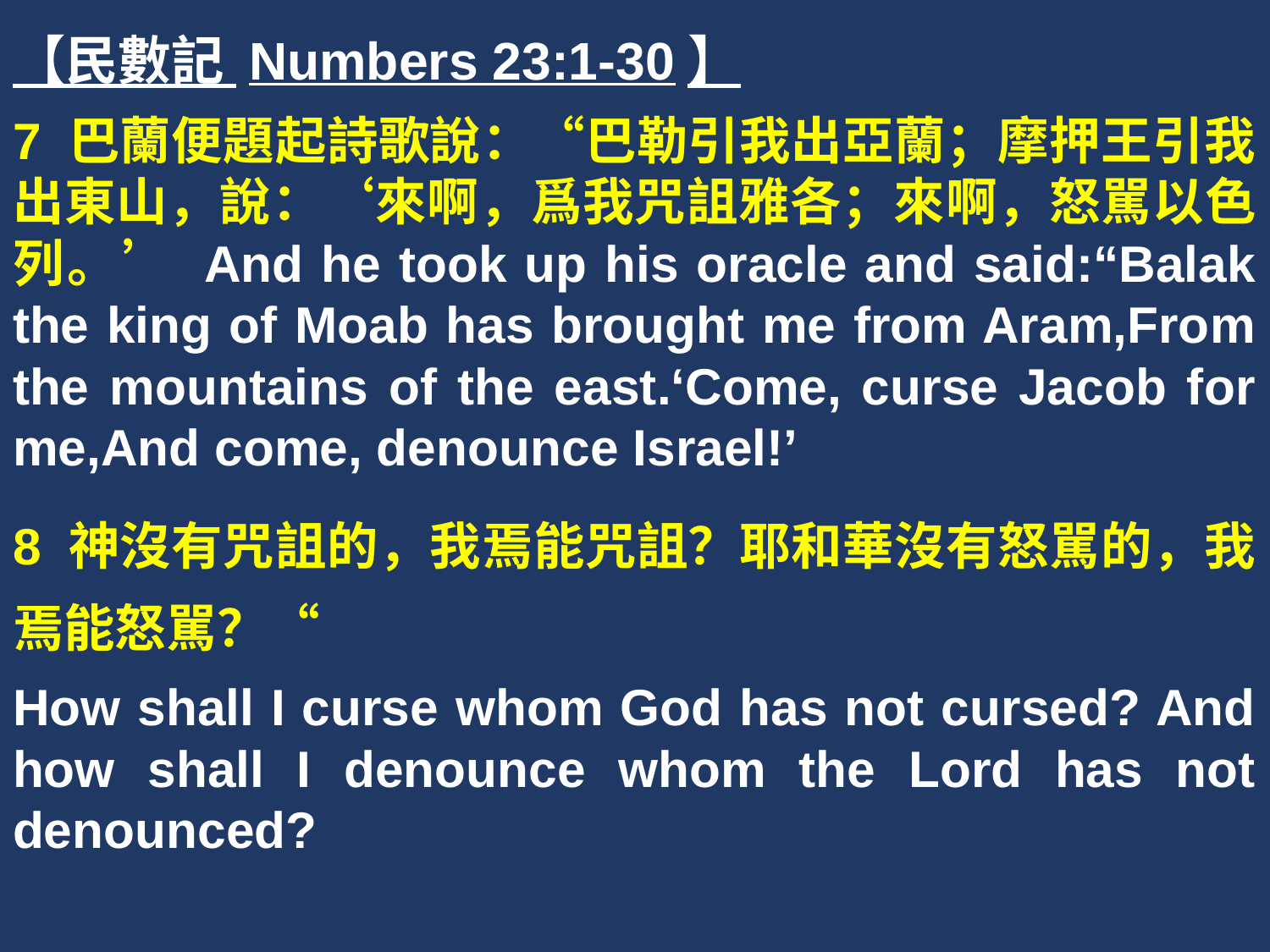

【民數記 Numbers 23:1-30】
7 巴蘭便題起詩歌說：“巴勒引我出亞蘭；摩押王引我出東山，說：‘來啊，爲我咒詛雅各；來啊，怒駡以色列。’ And he took up his oracle and said:“Balak the king of Moab has brought me from Aram,From the mountains of the east.‘Come, curse Jacob for me,And come, denounce Israel!’
8 神沒有咒詛的，我焉能咒詛？耶和華沒有怒駡的，我焉能怒駡？“
How shall I curse whom God has not cursed? And how shall I denounce whom the Lord has not denounced?